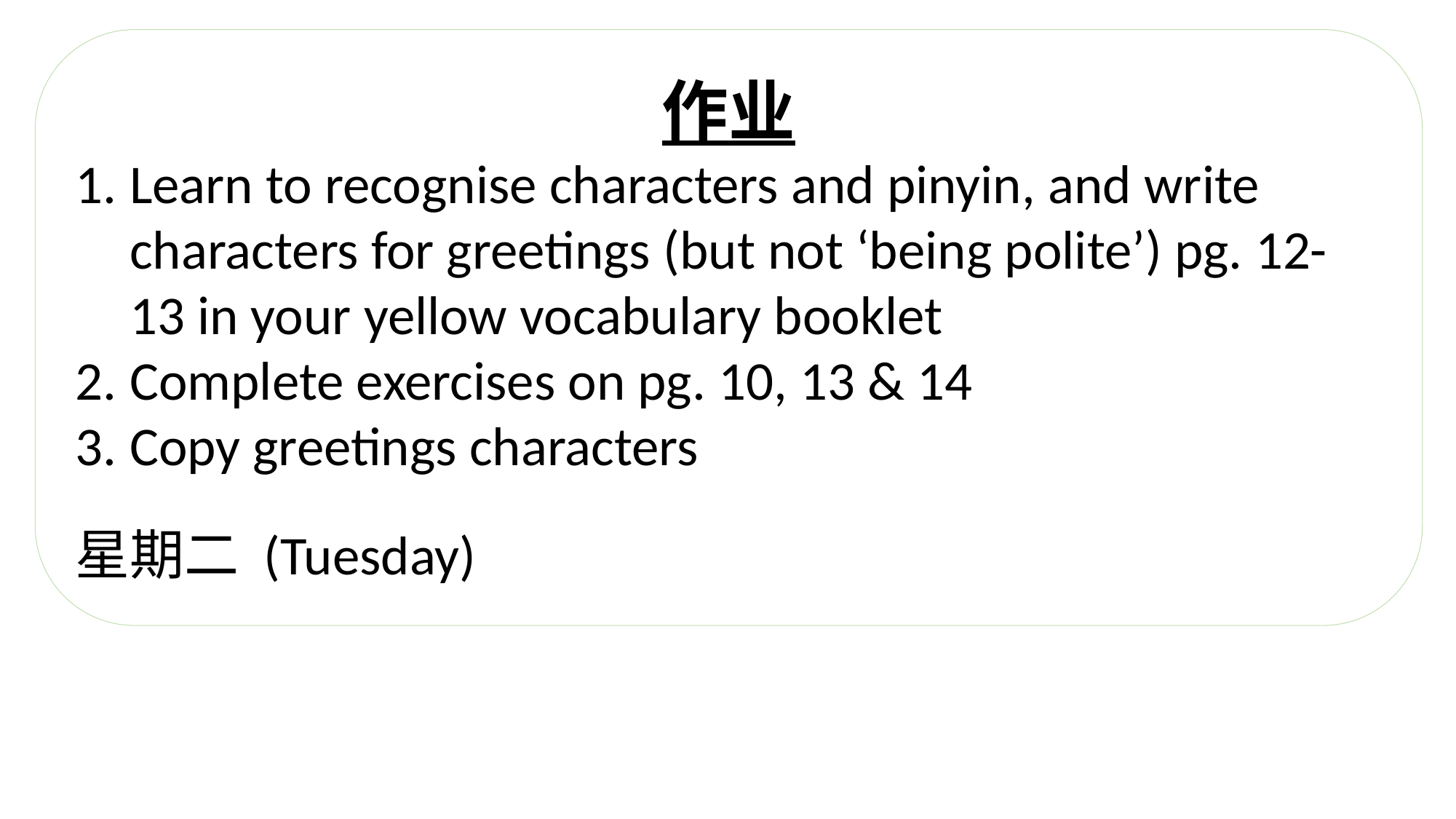

作业
Learn to recognise characters and pinyin, and write characters for greetings (but not ‘being polite’) pg. 12-13 in your yellow vocabulary booklet
Complete exercises on pg. 10, 13 & 14
Copy greetings characters

星期二 (Tuesday)